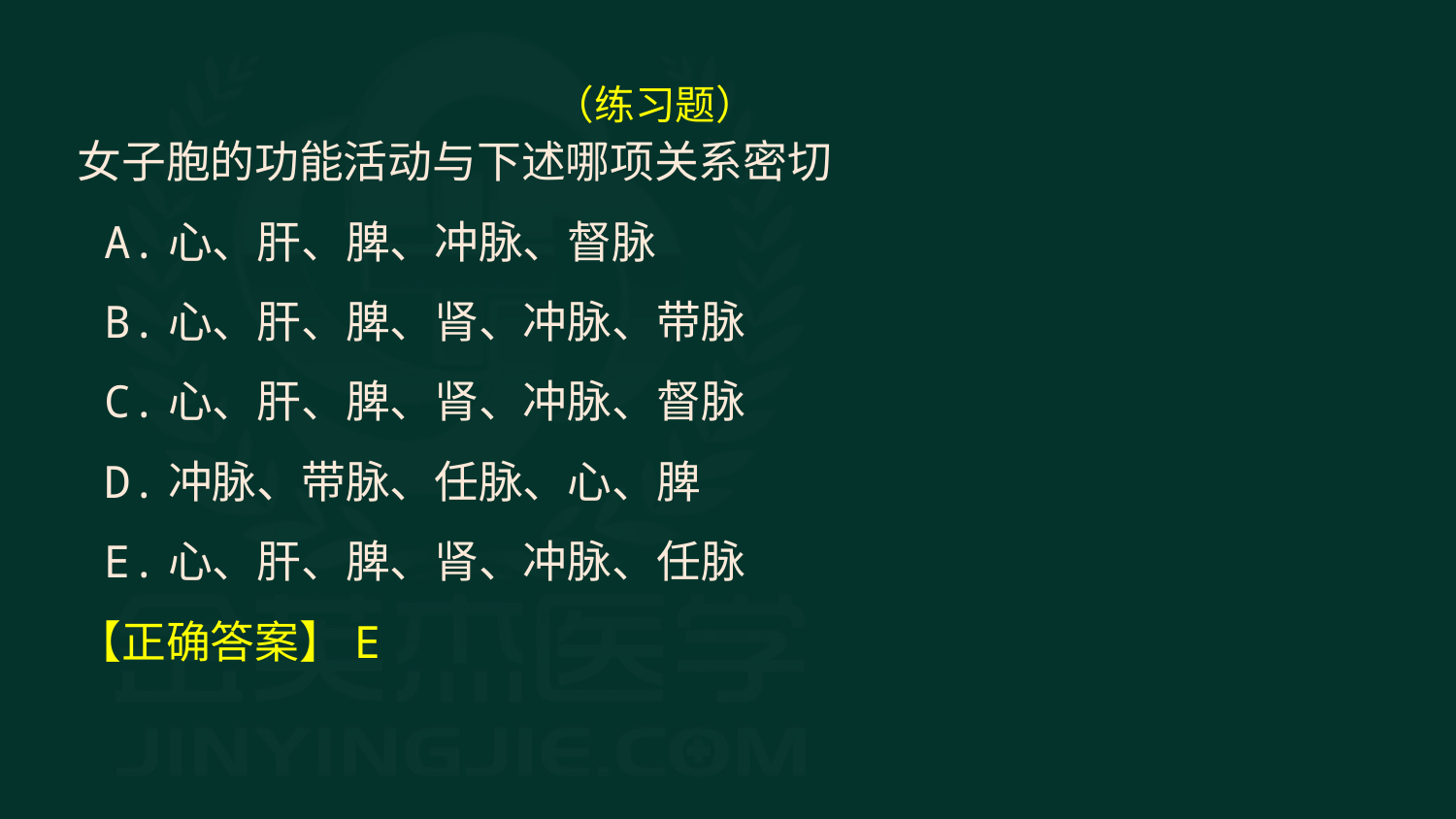

（练习题）
女子胞的功能活动与下述哪项关系密切
 A.心、肝、脾、冲脉、督脉
 B.心、肝、脾、肾、冲脉、带脉
 C.心、肝、脾、肾、冲脉、督脉
 D.冲脉、带脉、任脉、心、脾
 E.心、肝、脾、肾、冲脉、任脉
【正确答案】E